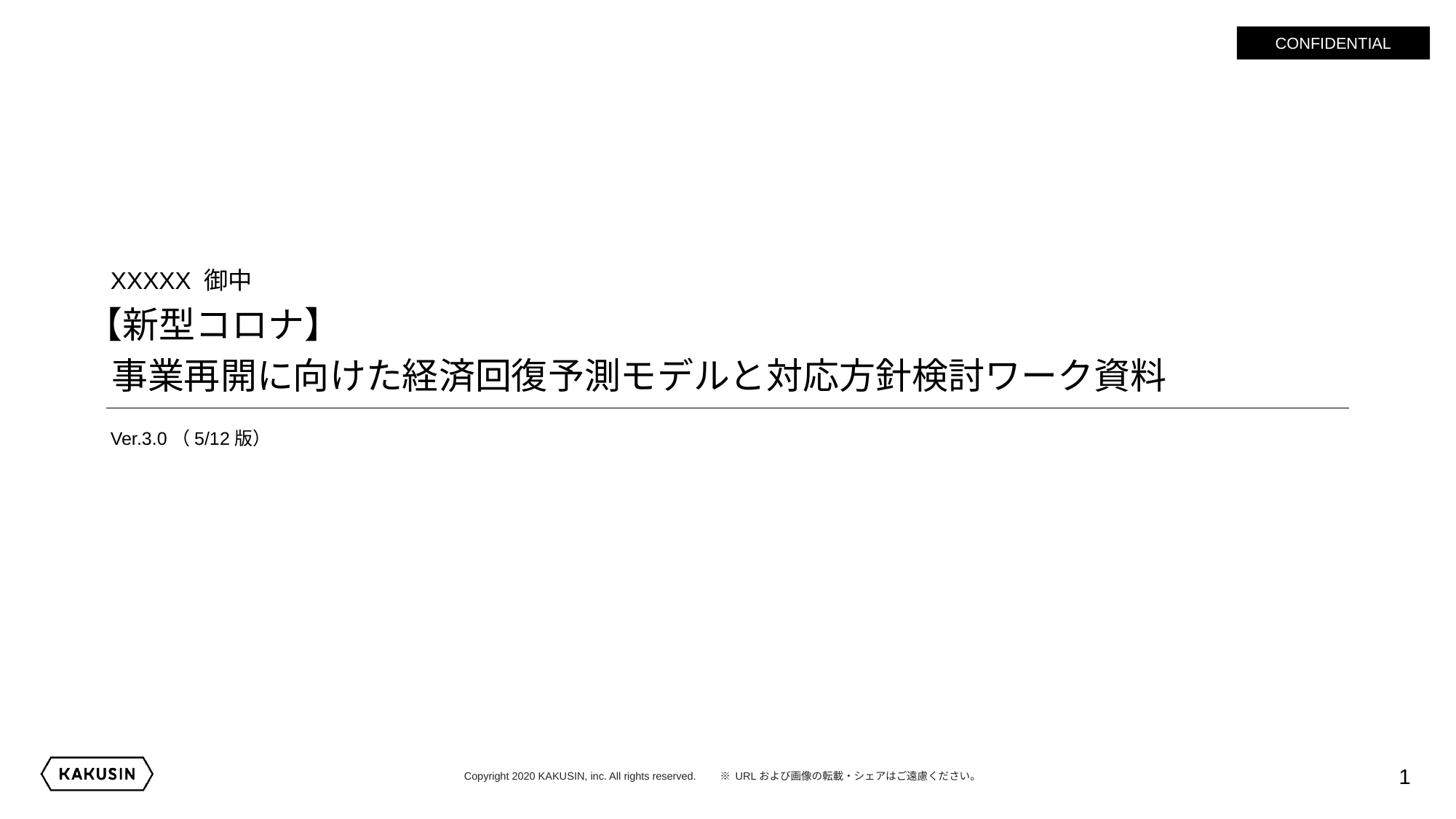

XXXXX 御中
【新型コロナ】
  事業再開に向けた経済回復予測モデルと対応方針検討ワーク資料
Ver.3.0（5/12版）
1